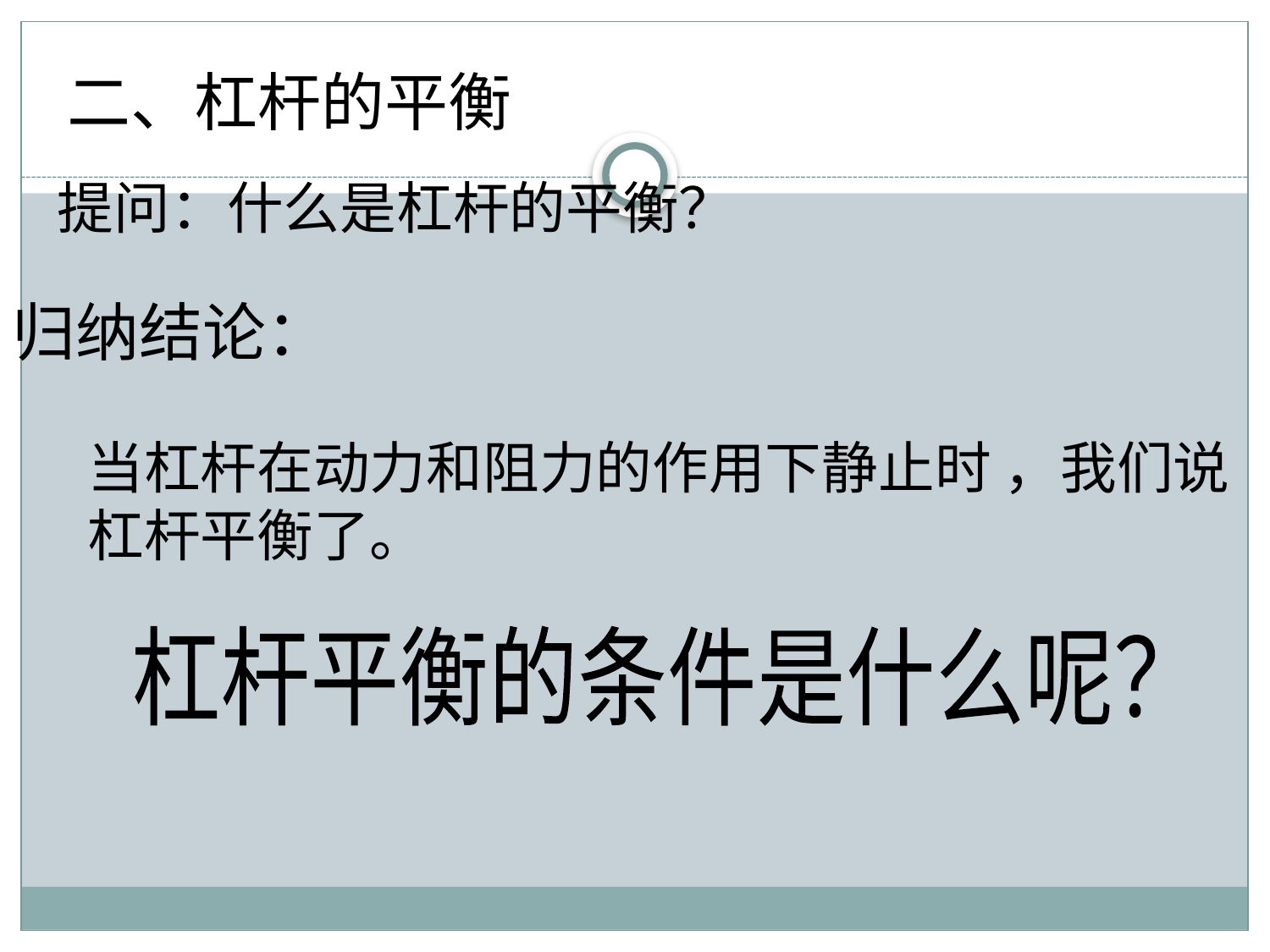

二、杠杆的平衡
提问：什么是杠杆的平衡？
归纳结论：
当杠杆在动力和阻力的作用下静止时 ，我们说杠杆平衡了。
杠杆平衡的条件是什么呢？